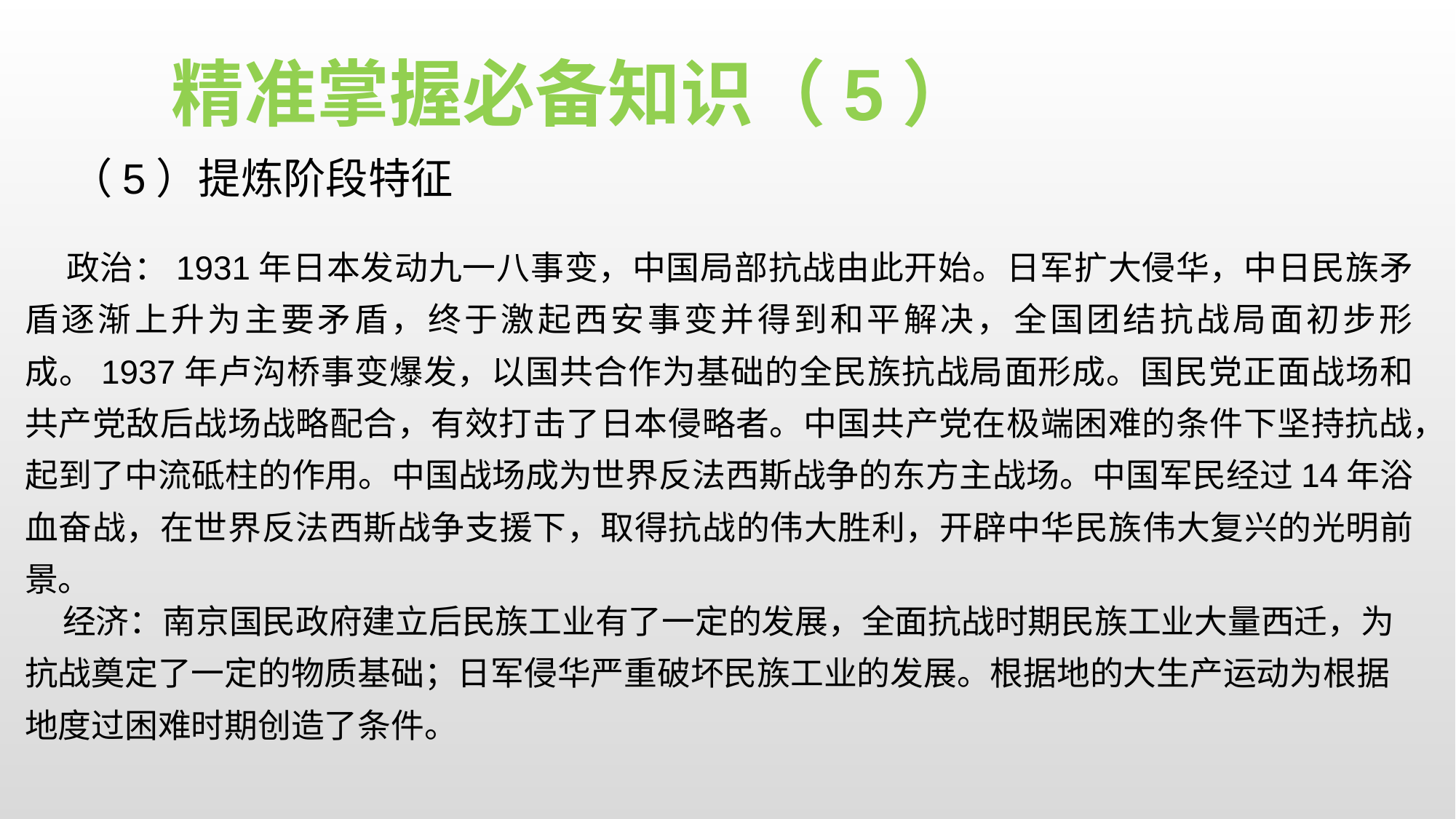

精准掌握必备知识（5）
（5）提炼阶段特征
    政治：1931年日本发动九一八事变，中国局部抗战由此开始。日军扩大侵华，中日民族矛盾逐渐上升为主要矛盾，终于激起西安事变并得到和平解决，全国团结抗战局面初步形成。1937年卢沟桥事变爆发，以国共合作为基础的全民族抗战局面形成。国民党正面战场和共产党敌后战场战略配合，有效打击了日本侵略者。中国共产党在极端困难的条件下坚持抗战，起到了中流砥柱的作用。中国战场成为世界反法西斯战争的东方主战场。中国军民经过14年浴血奋战，在世界反法西斯战争支援下，取得抗战的伟大胜利，开辟中华民族伟大复兴的光明前景。
    经济：南京国民政府建立后民族工业有了一定的发展，全面抗战时期民族工业大量西迁，为抗战奠定了一定的物质基础；日军侵华严重破坏民族工业的发展。根据地的大生产运动为根据地度过困难时期创造了条件。